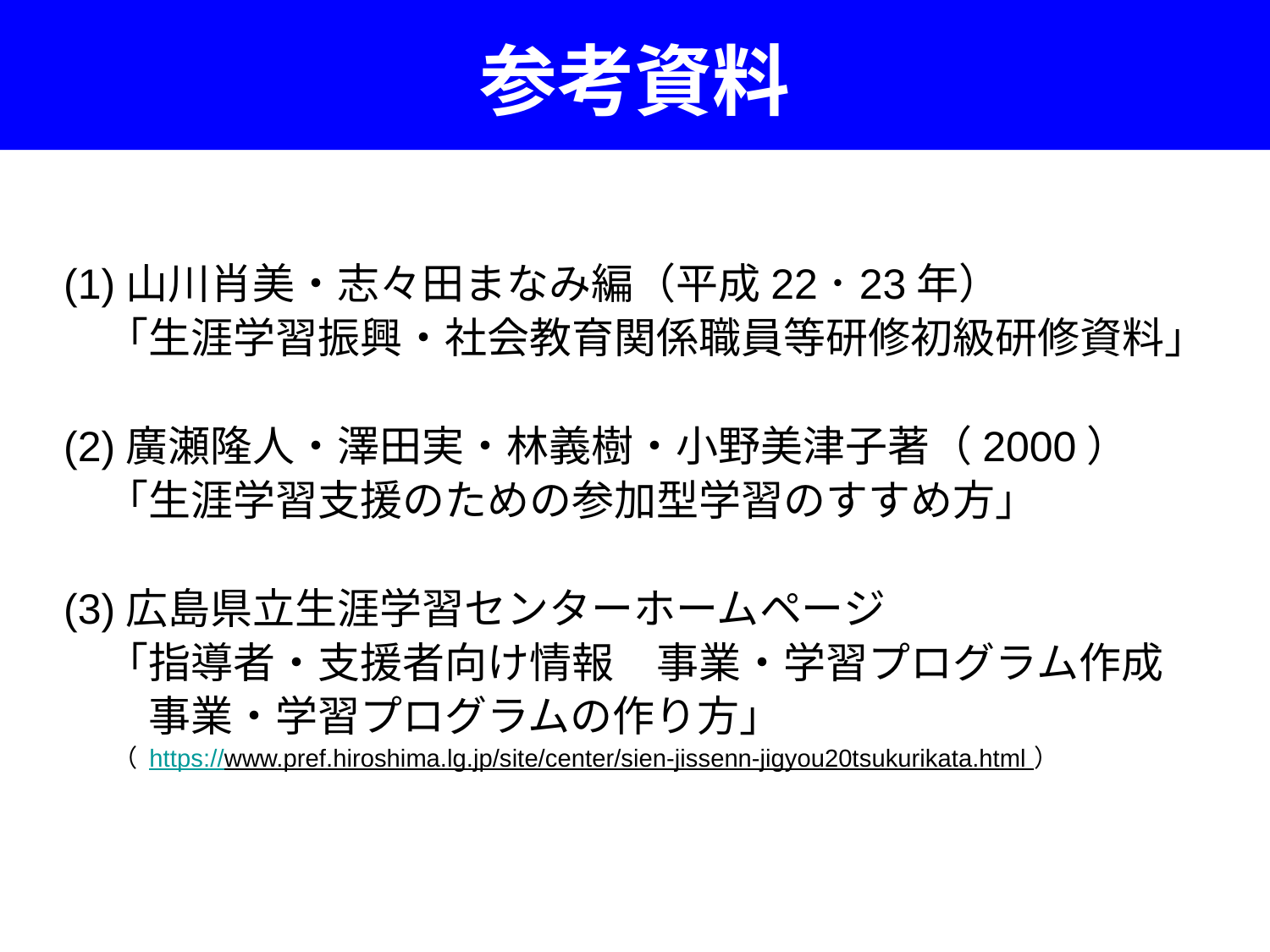

参考資料
(1)山川肖美・志々田まなみ編（平成22･23年）
　「生涯学習振興・社会教育関係職員等研修初級研修資料」

(2)廣瀬隆人・澤田実・林義樹・小野美津子著（2000）
　「生涯学習支援のための参加型学習のすすめ方」

(3)広島県立生涯学習センターホームページ
　「指導者・支援者向け情報　事業・学習プログラム作成
　　事業・学習プログラムの作り方」
　　（ https://www.pref.hiroshima.lg.jp/site/center/sien-jissenn-jigyou20tsukurikata.html ）